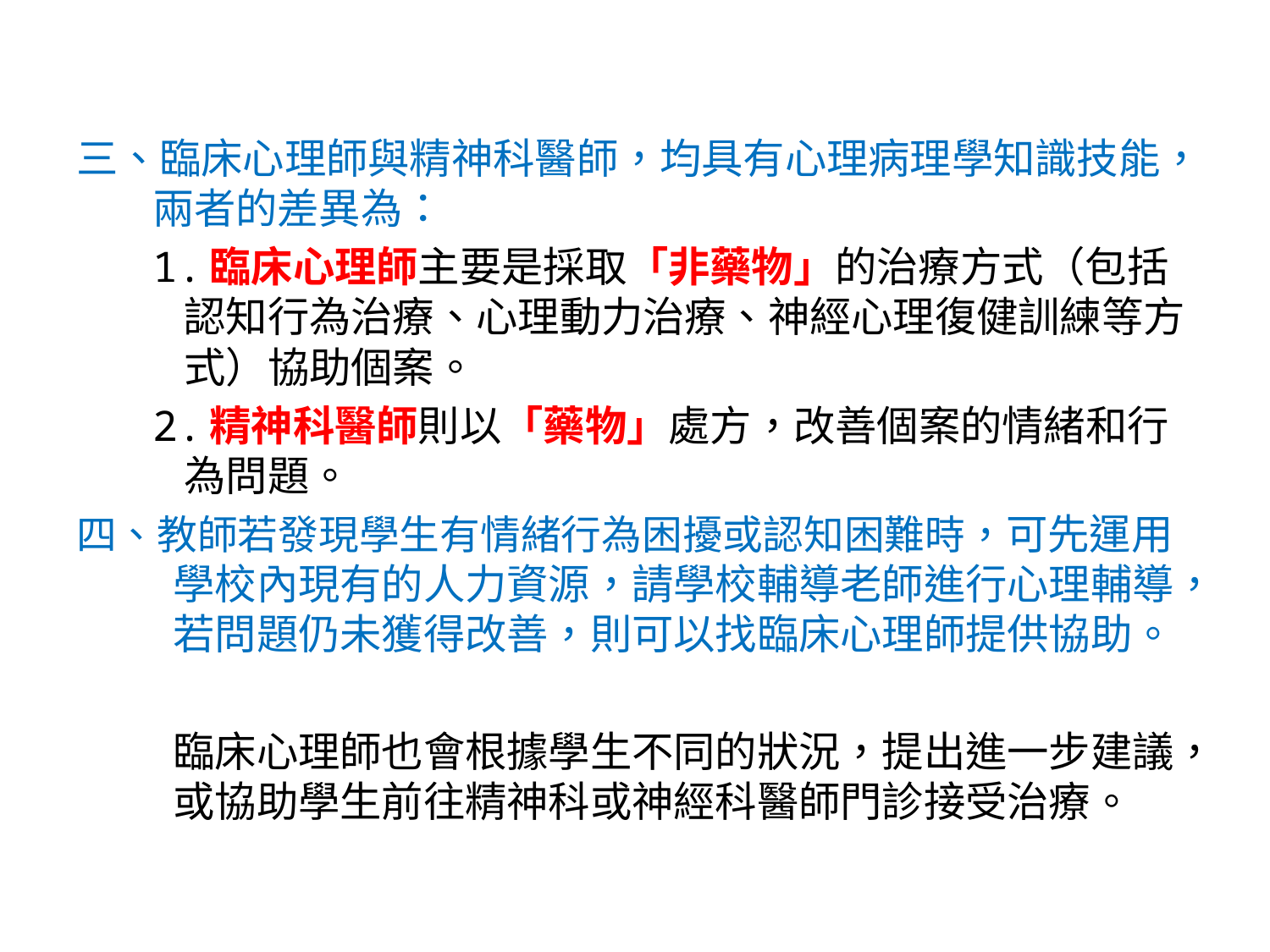

三、臨床心理師與精神科醫師，均具有心理病理學知識技能，兩者的差異為：
1.臨床心理師主要是採取「非藥物」的治療方式（包括認知行為治療、心理動力治療、神經心理復健訓練等方式）協助個案。
2.精神科醫師則以「藥物」處方，改善個案的情緒和行為問題。
四、教師若發現學生有情緒行為困擾或認知困難時，可先運用學校內現有的人力資源，請學校輔導老師進行心理輔導，若問題仍未獲得改善，則可以找臨床心理師提供協助。

臨床心理師也會根據學生不同的狀況，提出進一步建議，或協助學生前往精神科或神經科醫師門診接受治療。